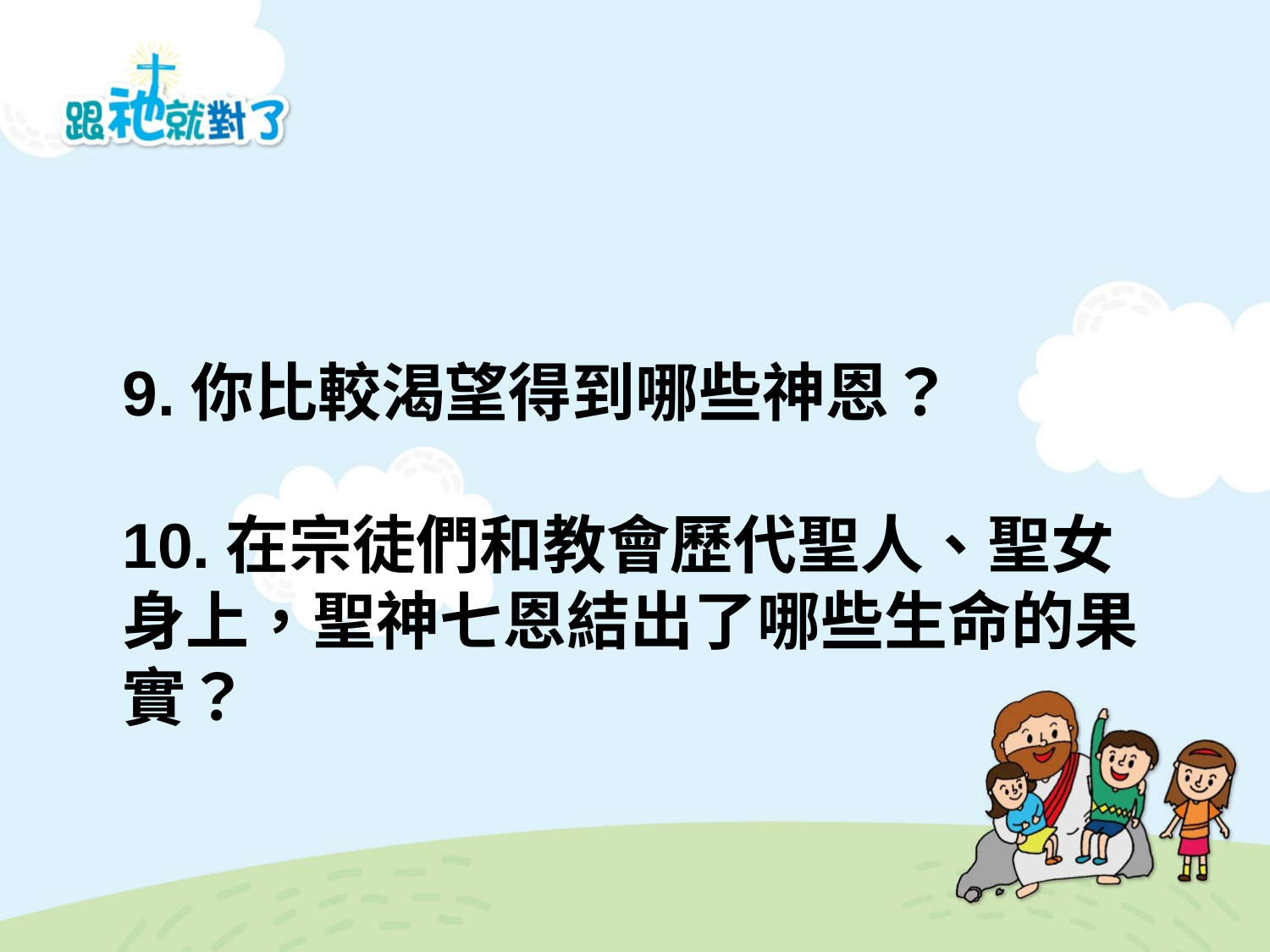

9.你比較渴望得到哪些神恩？

10.在宗徒們和教會歷代聖人、聖女身上，聖神七恩結出了哪些生命的果實？